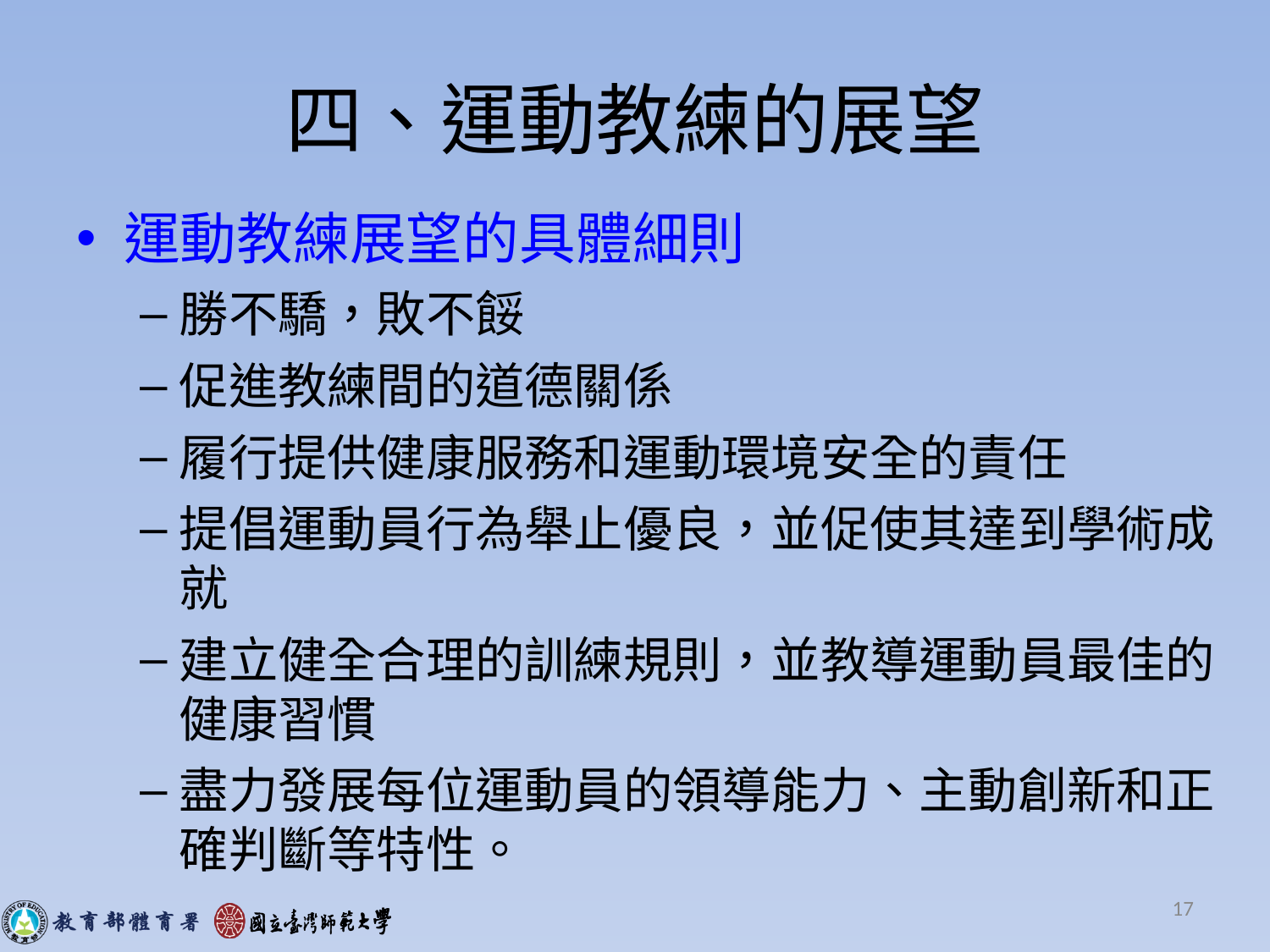

# 四、運動教練的展望
運動教練展望的具體細則
勝不驕，敗不餒
促進教練間的道德關係
履行提供健康服務和運動環境安全的責任
提倡運動員行為舉止優良，並促使其達到學術成就
建立健全合理的訓練規則，並教導運動員最佳的健康習慣
盡力發展每位運動員的領導能力、主動創新和正確判斷等特性。

17